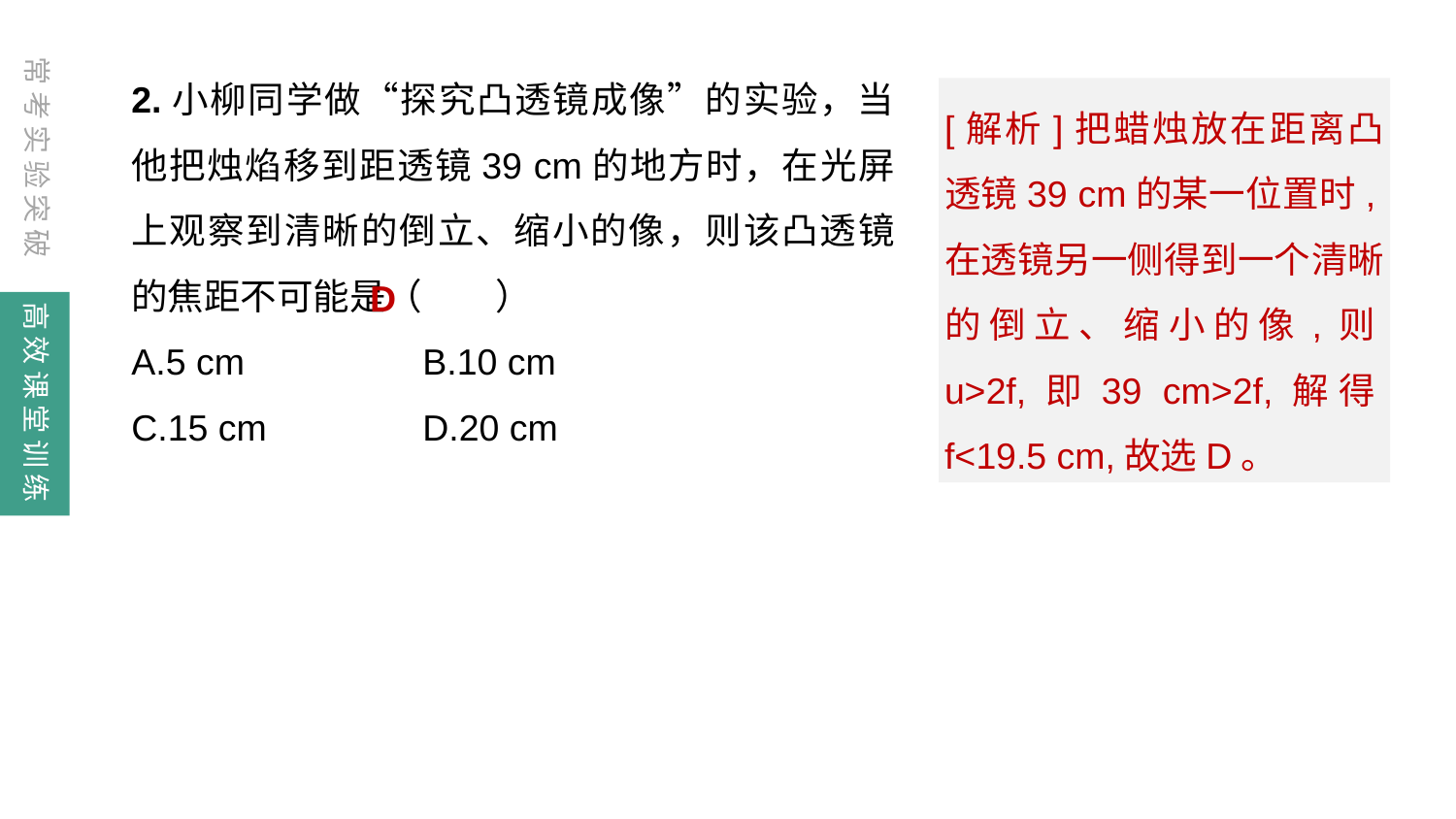

常考实验突破
2.小柳同学做“探究凸透镜成像”的实验，当他把烛焰移到距透镜39 cm的地方时，在光屏上观察到清晰的倒立、缩小的像，则该凸透镜的焦距不可能是（　　）
A.5 cm		B.10 cm
C.15 cm		D.20 cm
[解析]把蜡烛放在距离凸透镜39 cm的某一位置时,在透镜另一侧得到一个清晰的倒立、缩小的像,则u>2f,即39 cm>2f,解得f<19.5 cm,故选D。
D
高效课堂训练